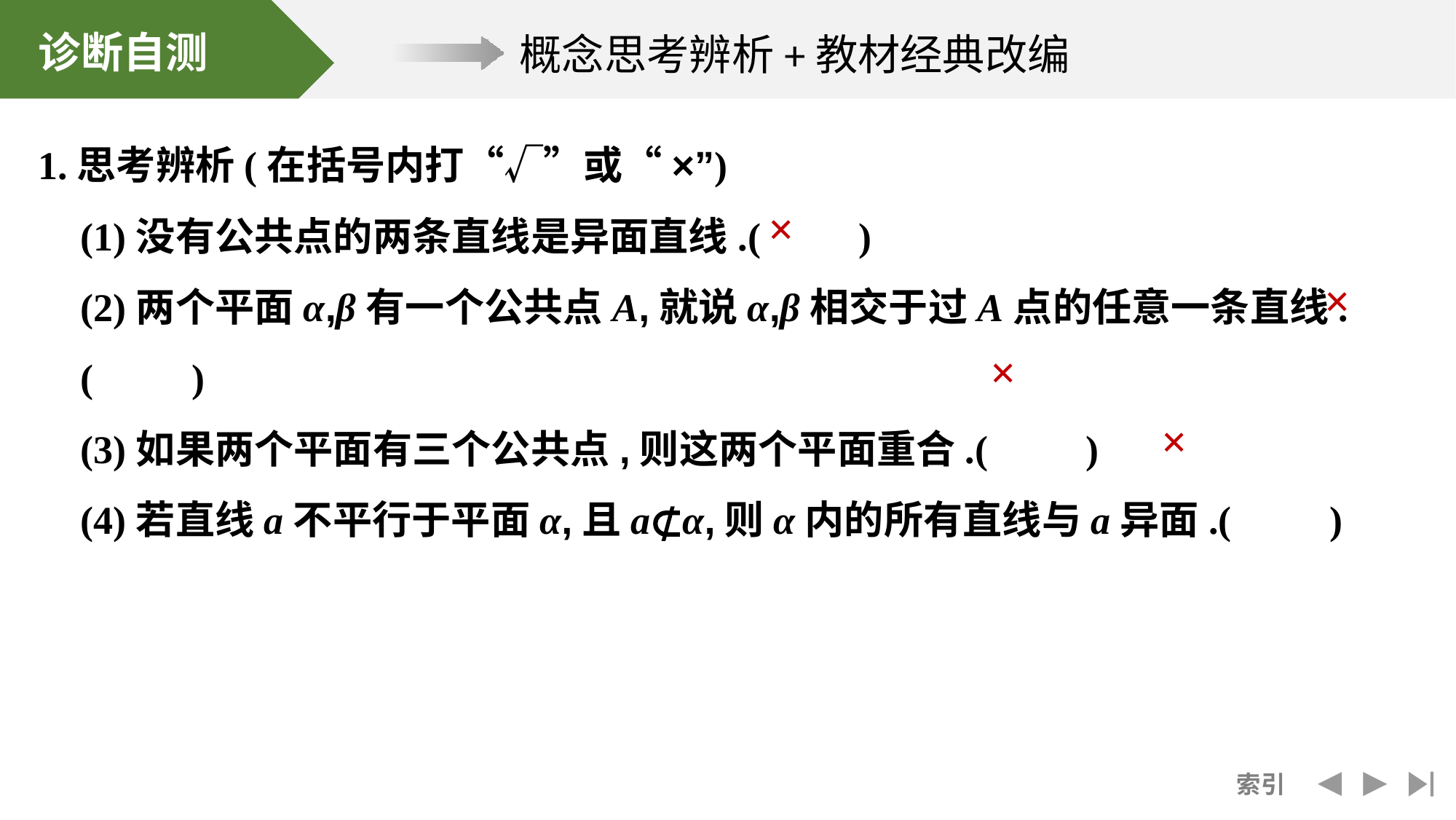

1.思考辨析(在括号内打“√”或“×”)
(1)没有公共点的两条直线是异面直线.(　　)
(2)两个平面α,β有一个公共点A,就说α,β相交于过A点的任意一条直线.(　　)
(3)如果两个平面有三个公共点,则这两个平面重合.(　　)
(4)若直线a不平行于平面α,且a⊄α,则α内的所有直线与a异面.(　　)

×
×
×
×